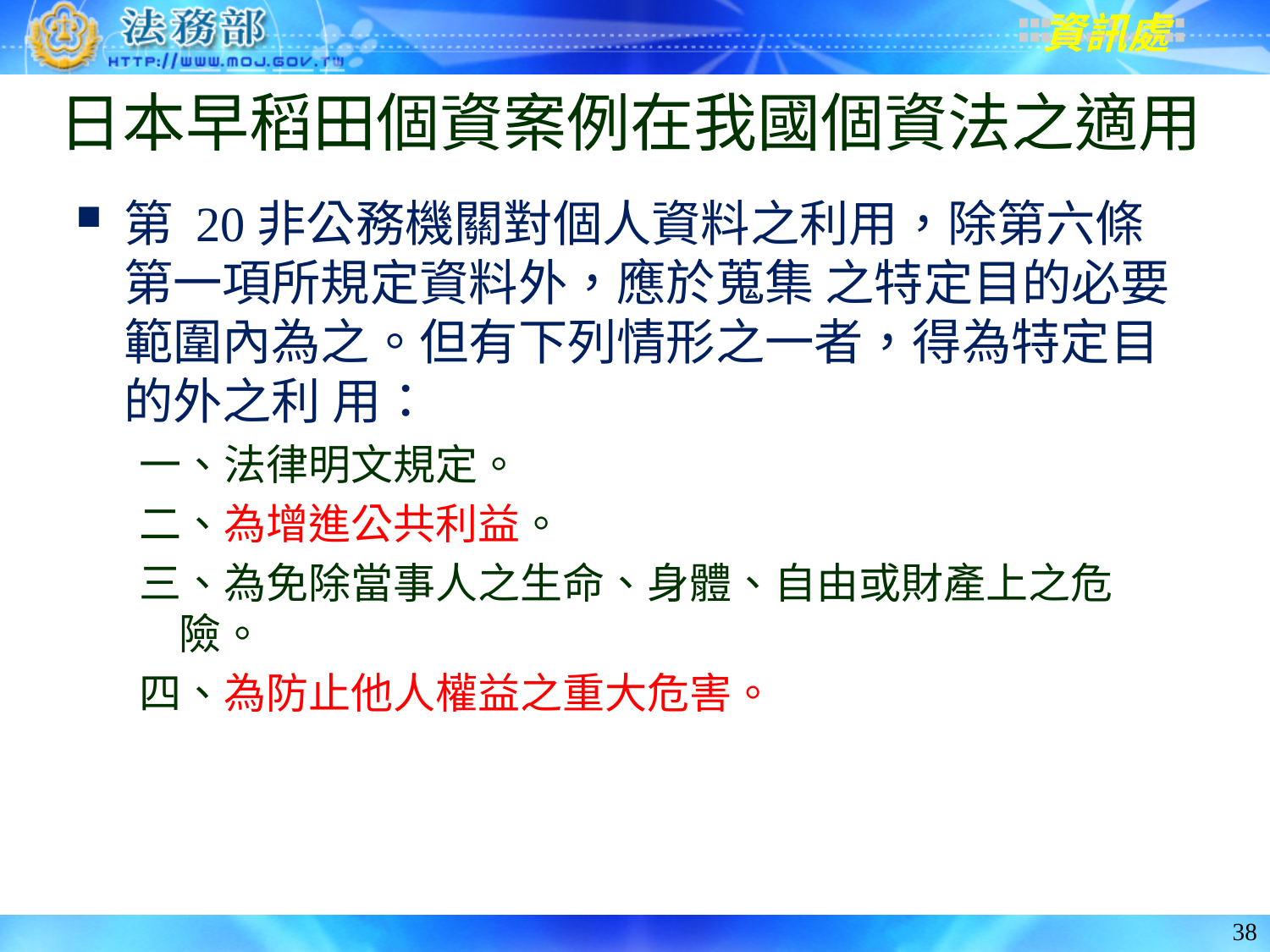

# 日本早稻田個資案例在我國個資法之適用
第 20非公務機關對個人資料之利用，除第六條第一項所規定資料外，應於蒐集 之特定目的必要範圍內為之。但有下列情形之一者，得為特定目的外之利 用：
一、法律明文規定。
二、為增進公共利益。
三、為免除當事人之生命、身體、自由或財產上之危險。
四、為防止他人權益之重大危害。